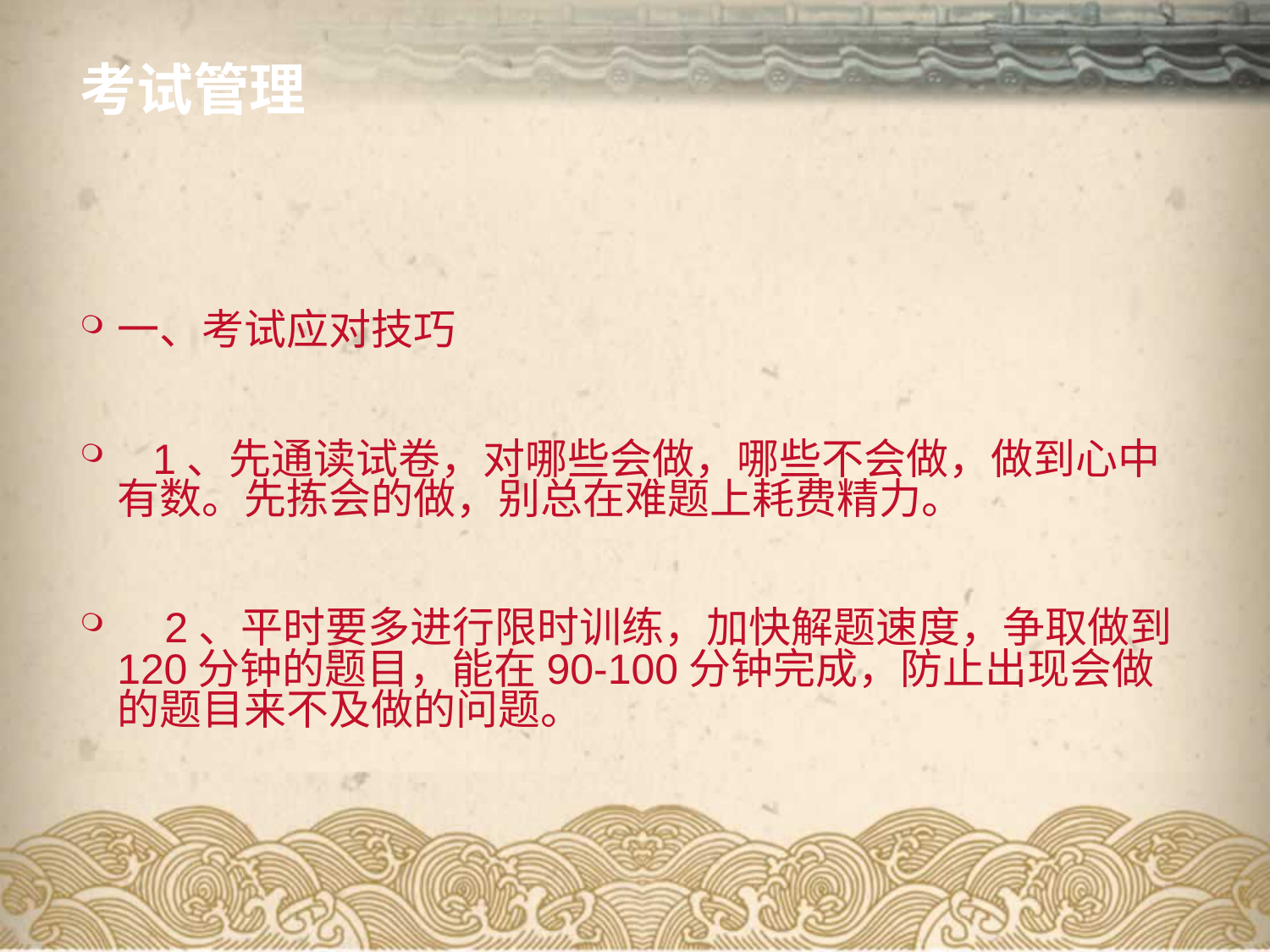

# 考试管理

一、考试应对技巧

   1、先通读试卷，对哪些会做，哪些不会做，做到心中有数。先拣会的做，别总在难题上耗费精力。

    2、平时要多进行限时训练，加快解题速度，争取做到120分钟的题目，能在90-100分钟完成，防止出现会做的题目来不及做的问题。